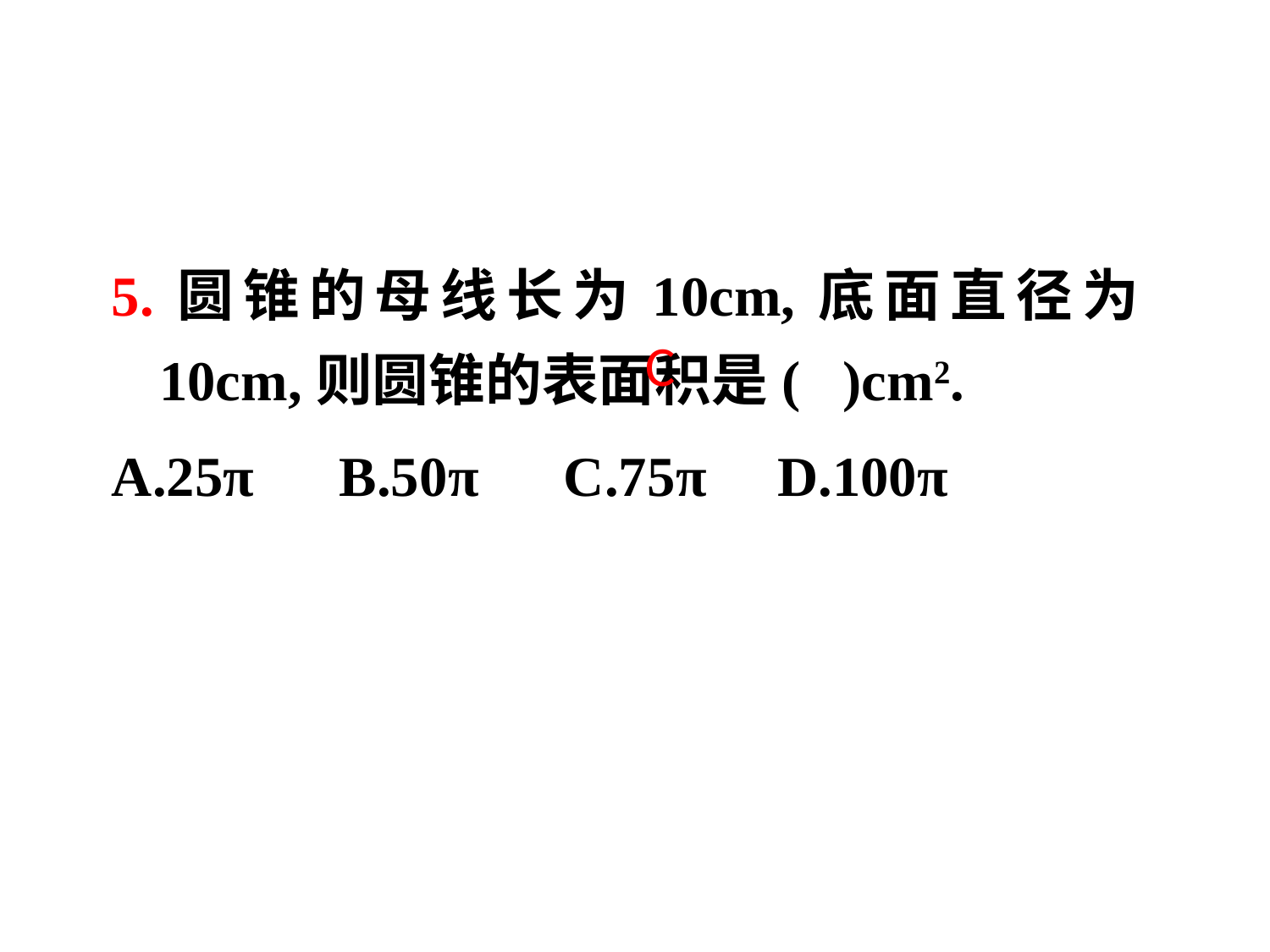

5.圆锥的母线长为10cm,底面直径为10cm,则圆锥的表面积是(   )cm2.
A.25π      B.50π      C.75π     D.100π
C